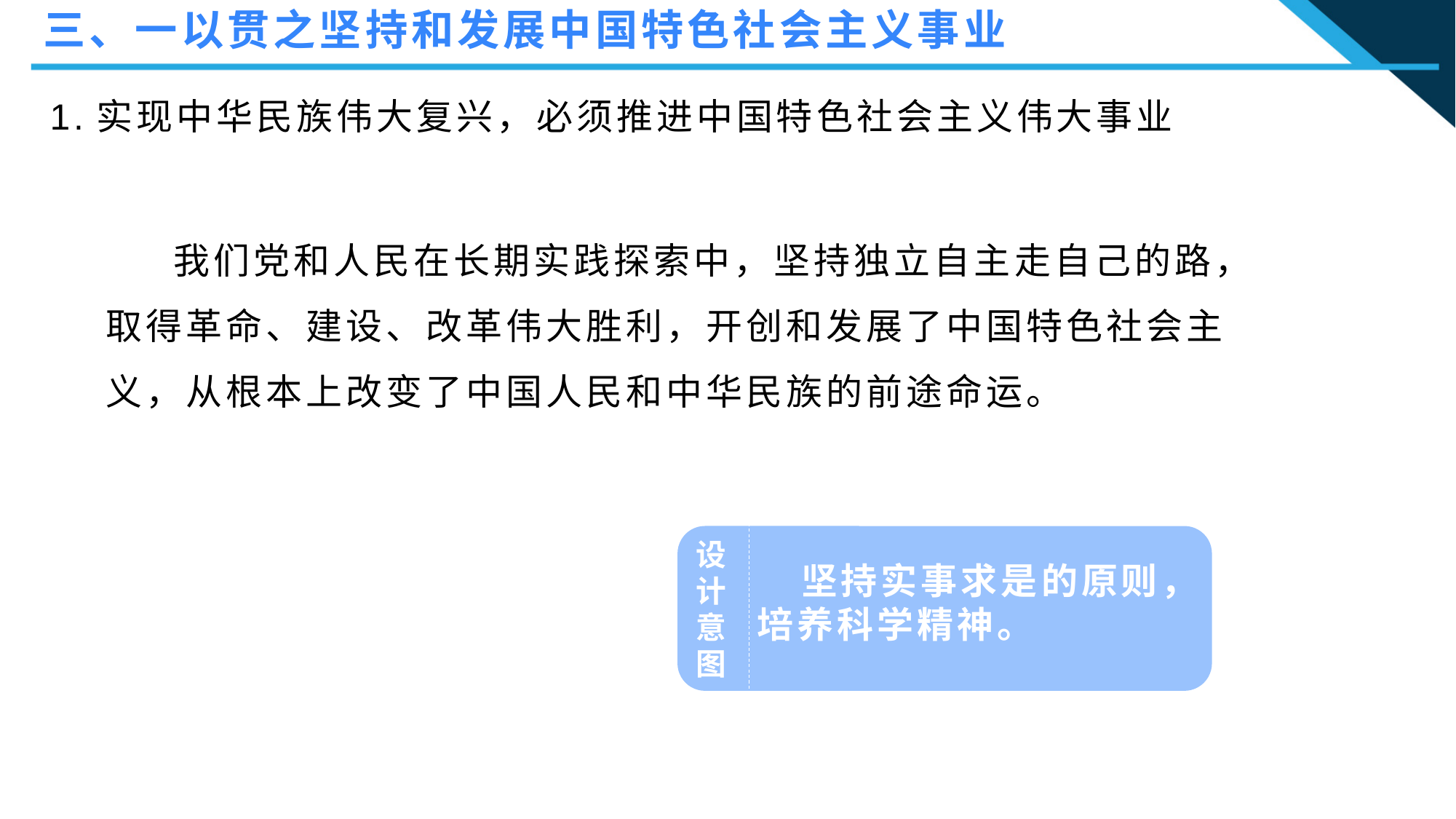

三、一以贯之坚持和发展中国特色社会主义事业
1.实现中华民族伟大复兴，必须推进中国特色社会主义伟大事业
     我们党和人民在长期实践探索中，坚持独立自主走自己的路，取得革命、建设、改革伟大胜利，开创和发展了中国特色社会主义，从根本上改变了中国人民和中华民族的前途命运。
设
计
意
图
   坚持实事求是的原则，培养科学精神。